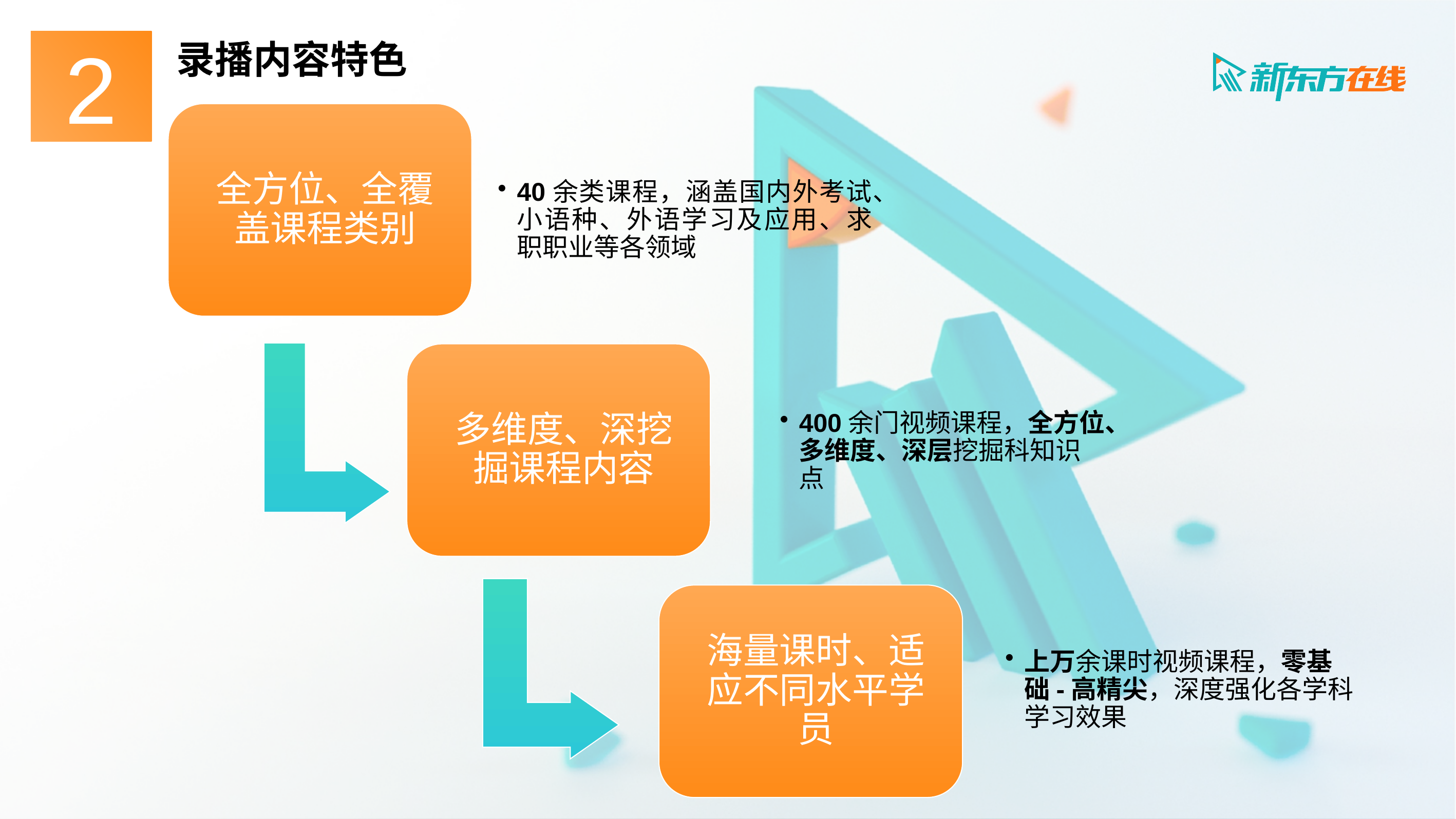

2
录播内容特色
全方位、全覆盖课程类别
40余类课程，涵盖国内外考试、小语种、外语学习及应用、求职职业等各领域
多维度、深挖掘课程内容
400余门视频课程，全方位、多维度、深层挖掘科知识点
海量课时、适应不同水平学员
上万余课时视频课程，零基础-高精尖，深度强化各学科学习效果